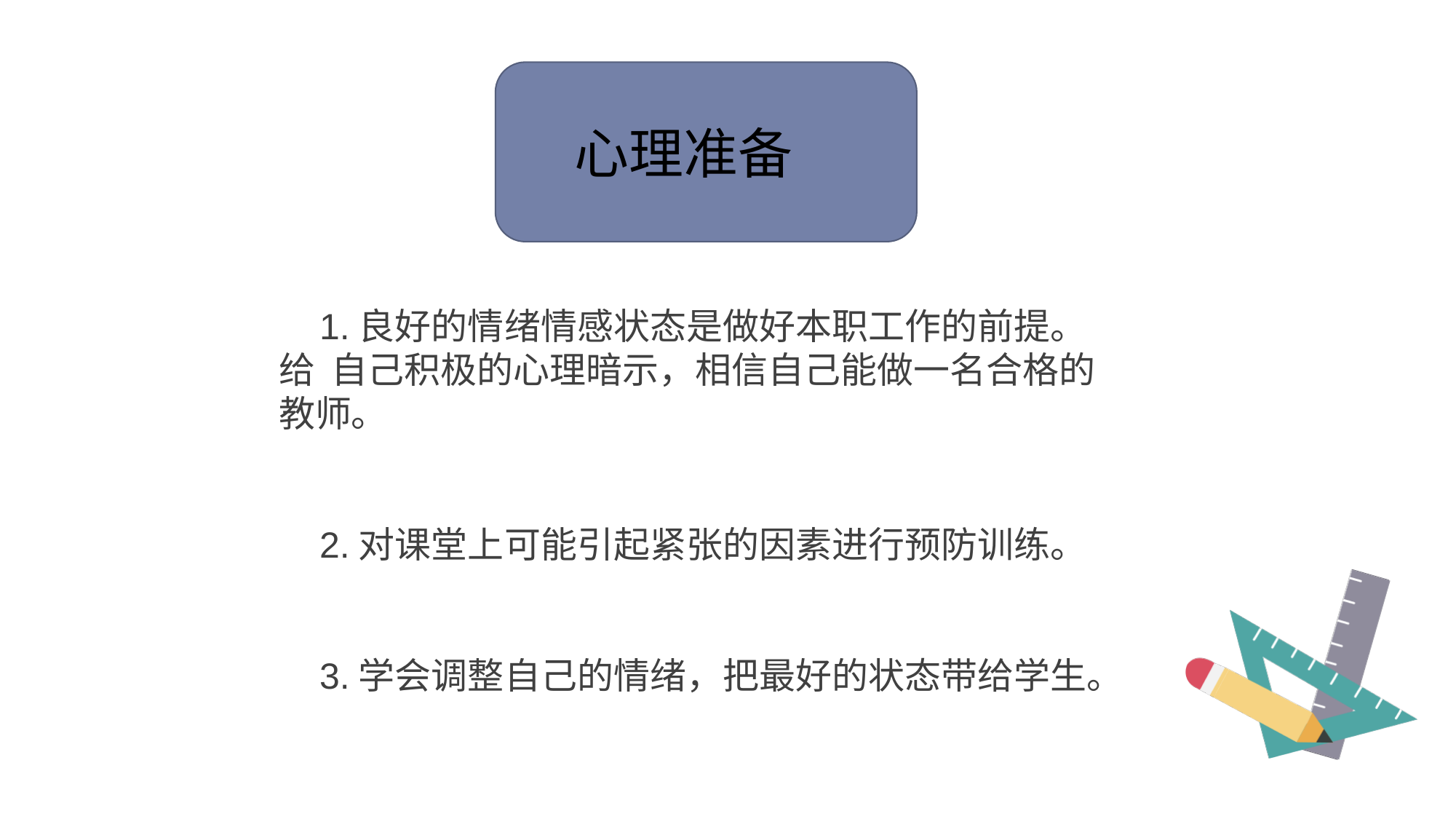

心理准备
    1.良好的情绪情感状态是做好本职工作的前提。给  自己积极的心理暗示，相信自己能做一名合格的教师。

    2.对课堂上可能引起紧张的因素进行预防训练。

    3.学会调整自己的情绪，把最好的状态带给学生。